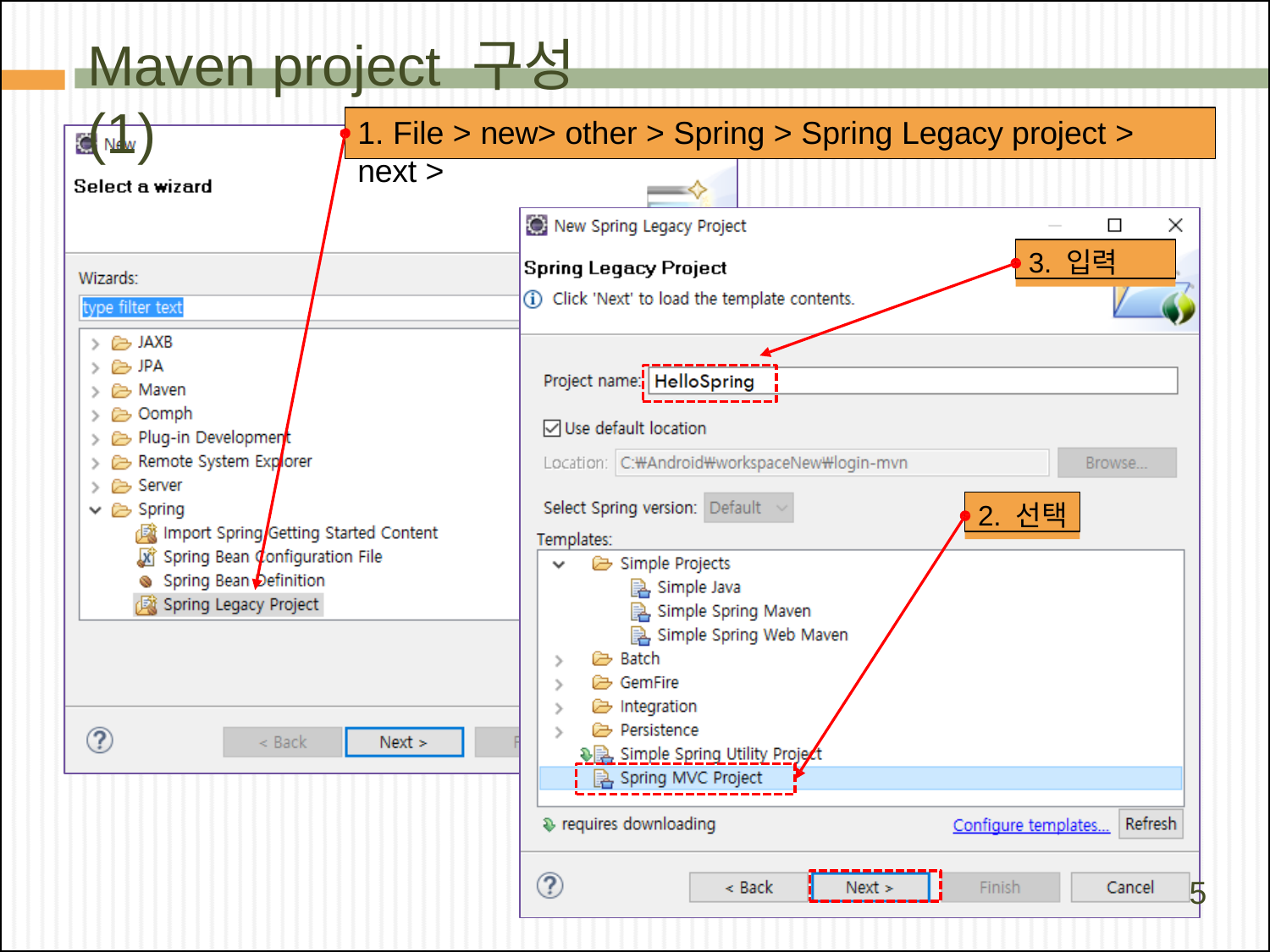

# Maven project	구성(1)

1. File > new> other > Spring > Spring Legacy project > next >

3. 입력

2. 선택

5
7